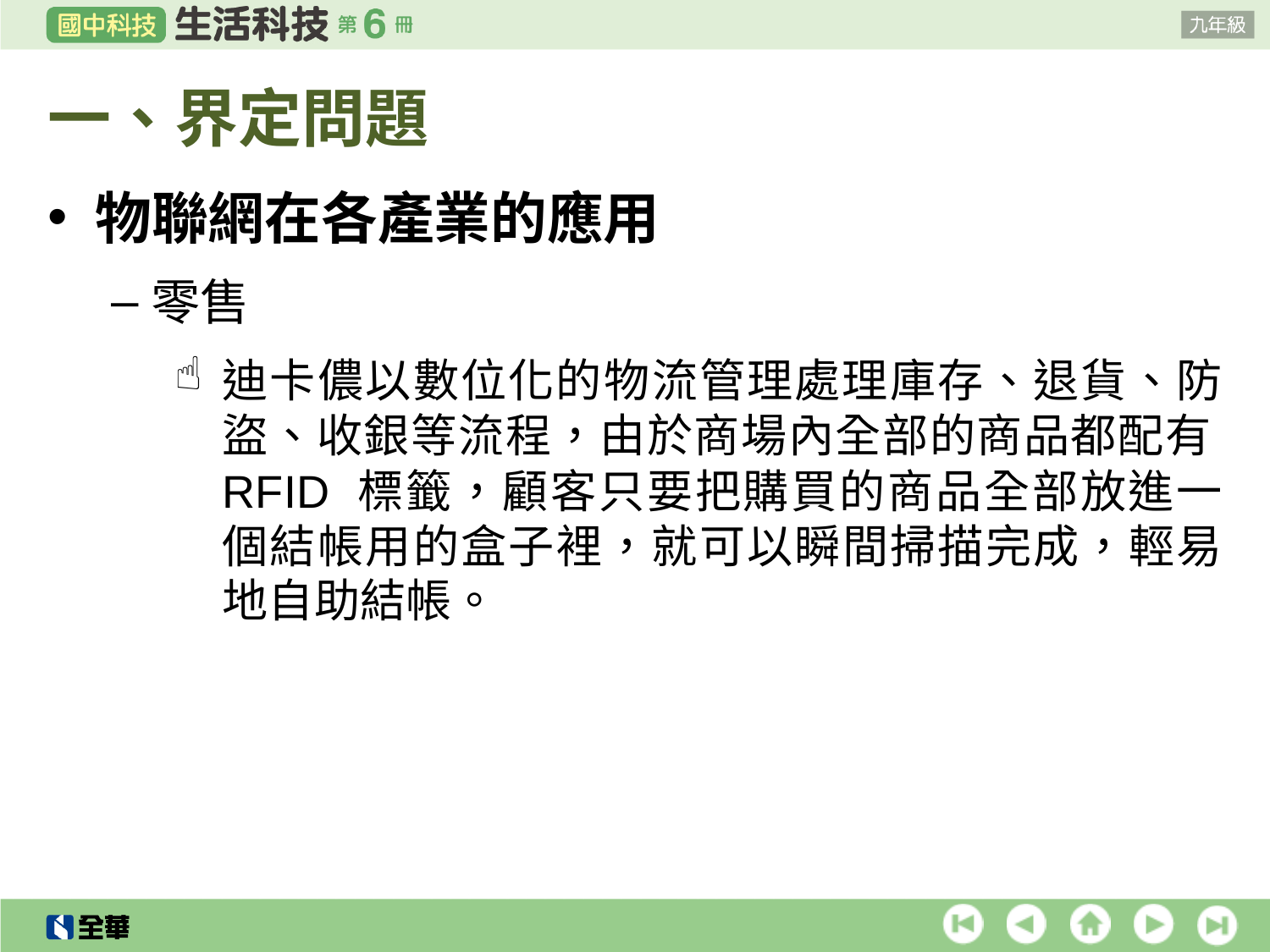

# 一、界定問題
物聯網在各產業的應用
零售
迪卡儂以數位化的物流管理處理庫存、退貨、防盜、收銀等流程，由於商場內全部的商品都配有RFID 標籤，顧客只要把購買的商品全部放進一個結帳用的盒子裡，就可以瞬間掃描完成，輕易地自助結帳。